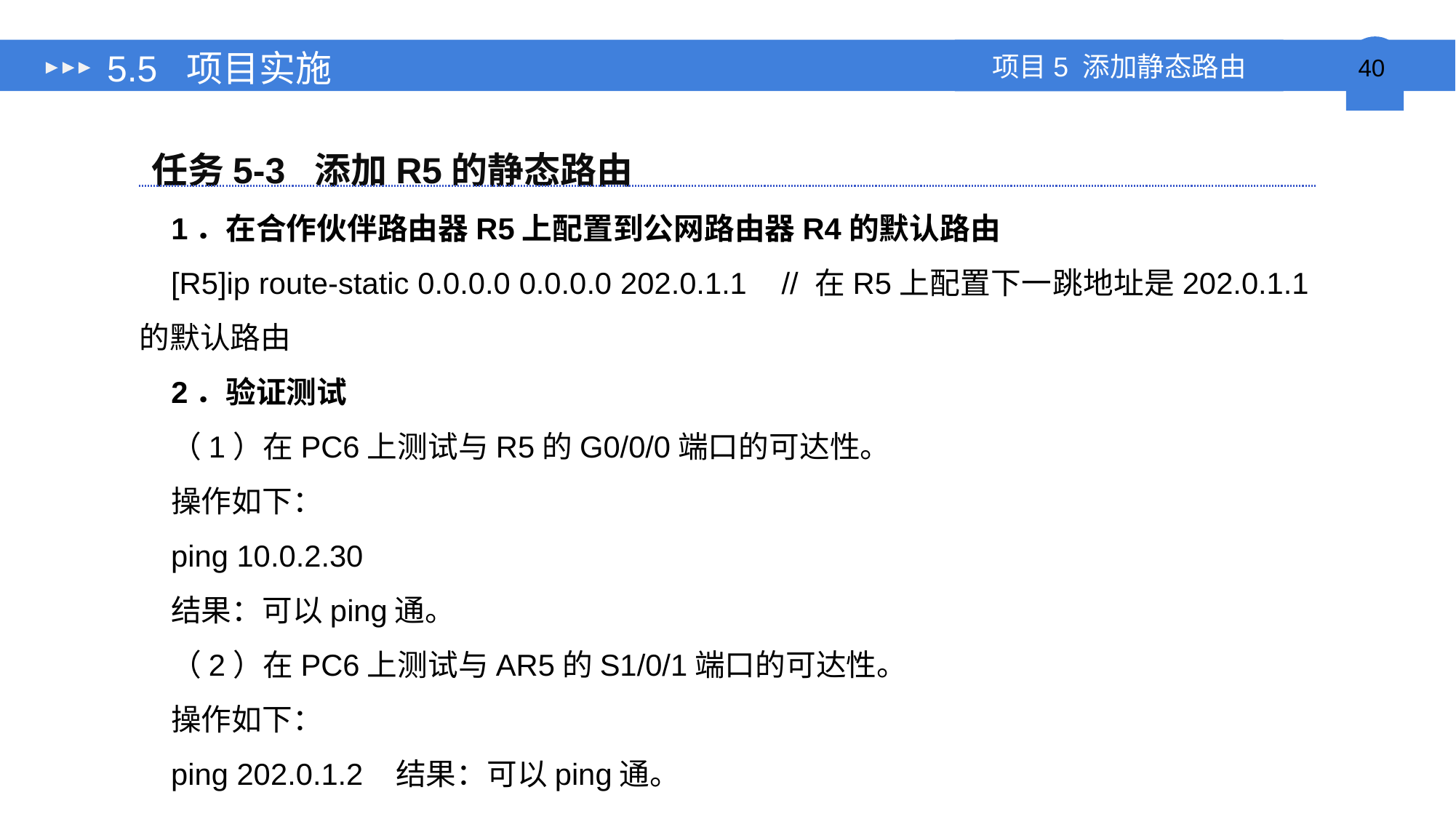

# 5.5  项目实施
任务5-3  添加R5的静态路由

1．在合作伙伴路由器R5上配置到公网路由器R4的默认路由
[R5]ip route-static 0.0.0.0 0.0.0.0 202.0.1.1    // 在R5上配置下一跳地址是202.0.1.1的默认路由
2．验证测试
（1）在PC6上测试与R5的G0/0/0端口的可达性。
操作如下：
ping 10.0.2.30
结果：可以ping通。
（2）在PC6上测试与AR5的S1/0/1端口的可达性。
操作如下：
ping 202.0.1.2   结果：可以ping通。